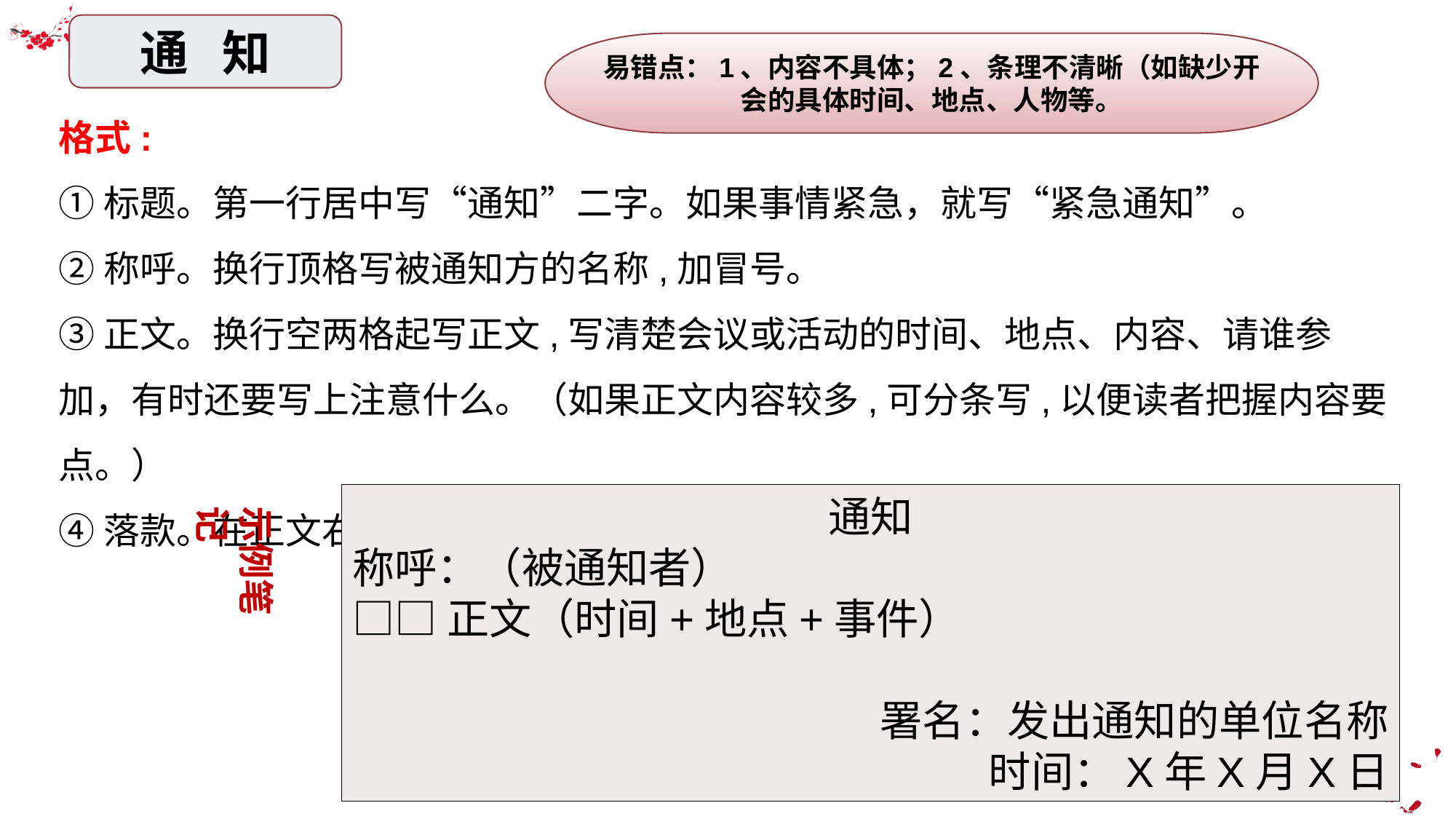

通   知
易错点：1、内容不具体；2、条理不清晰（如缺少开会的具体时间、地点、人物等。
格式:
①标题。第一行居中写“通知”二字。如果事情紧急，就写“紧急通知”。
②称呼。换行顶格写被通知方的名称,加冒号。
③正文。换行空两格起写正文,写清楚会议或活动的时间、地点、内容、请谁参加，有时还要写上注意什么。（如果正文内容较多,可分条写,以便读者把握内容要点。）
④落款。在正文右下方写发出通知的单位名称和日期。
通知
称呼：（被通知者）
□□正文（时间+地点+事件）

署名：发出通知的单位名称
时间：X年X月X日
示例笔记